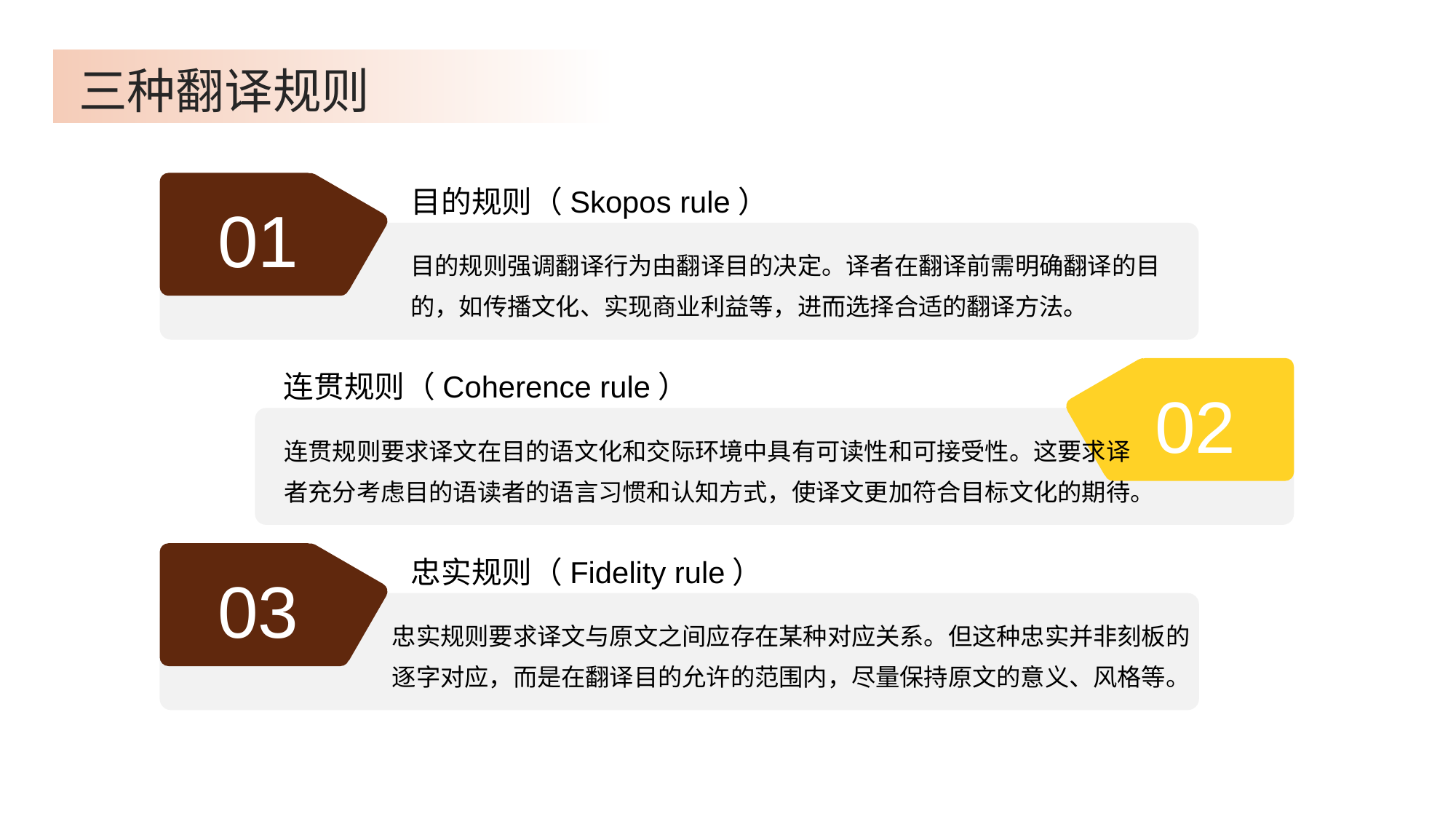

三种翻译规则

目的规则（Skopos rule）
01

目的规则强调翻译行为由翻译目的决定。译者在翻译前需明确翻译的目的，如传播文化、实现商业利益等，进而选择合适的翻译方法。

连贯规则（Coherence rule）
02

连贯规则要求译文在目的语文化和交际环境中具有可读性和可接受性。这要求译者充分考虑目的语读者的语言习惯和认知方式，使译文更加符合目标文化的期待。

忠实规则（Fidelity rule）
03

忠实规则要求译文与原文之间应存在某种对应关系。但这种忠实并非刻板的逐字对应，而是在翻译目的允许的范围内，尽量保持原文的意义、风格等。